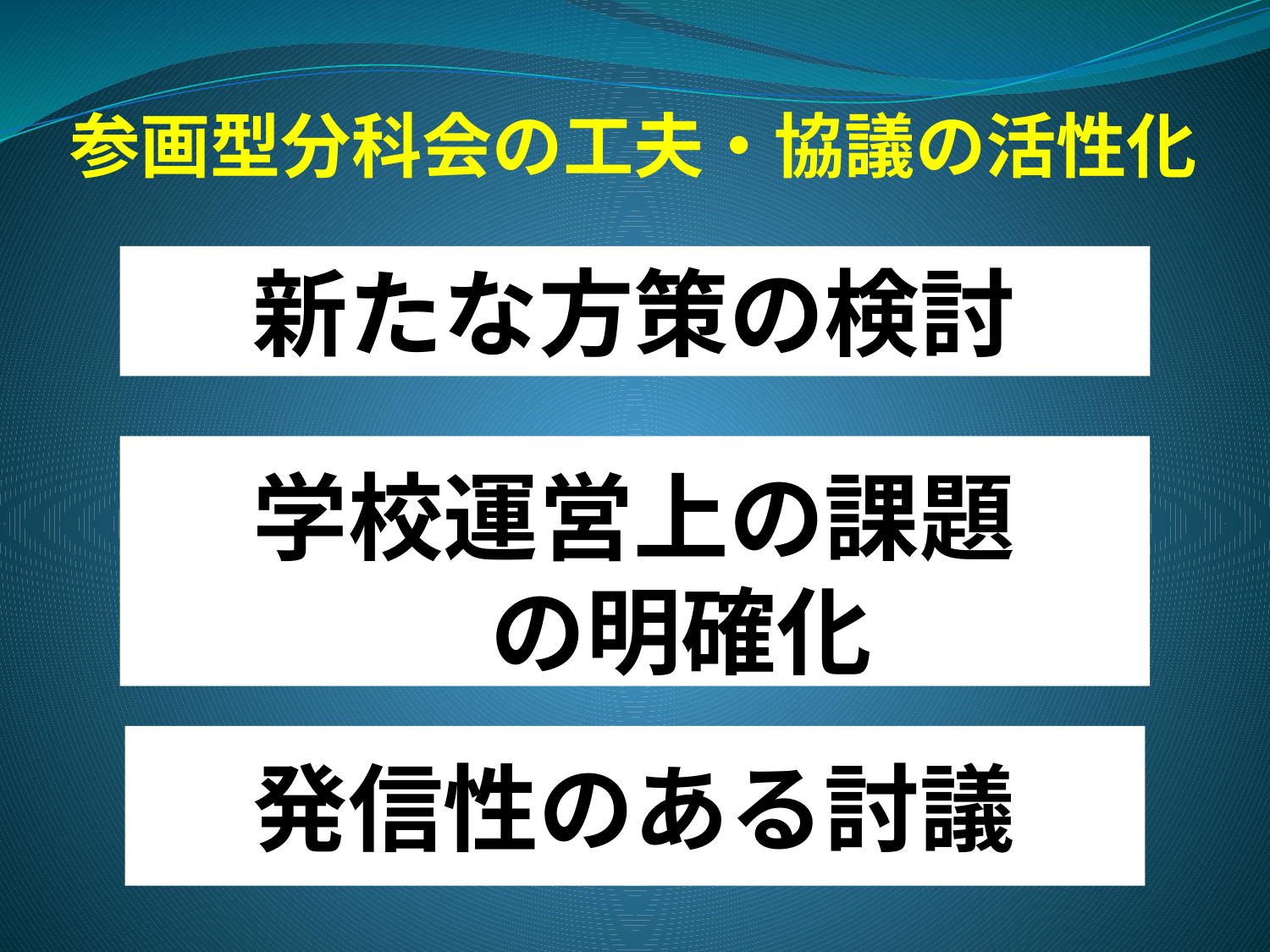

参画型分科会の工夫・協議の活性化
# 新たな方策の検討
学校運営上の課題
　の明確化
発信性のある討議